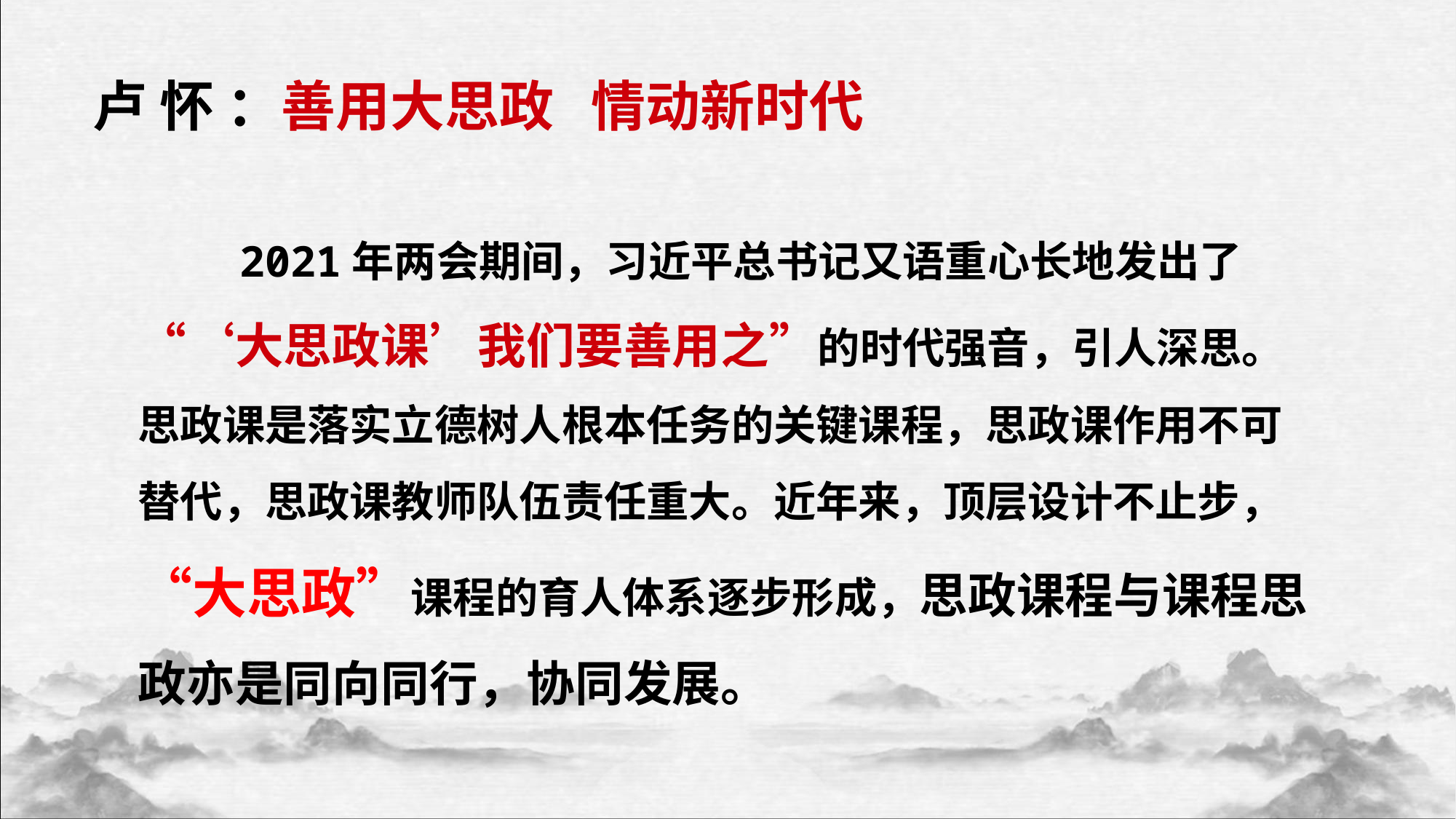

卢 怀 ：善用大思政   情动新时代
    2021年两会期间，习近平总书记又语重心长地发出了“‘大思政课’我们要善用之”的时代强音，引人深思。思政课是落实立德树人根本任务的关键课程，思政课作用不可替代，思政课教师队伍责任重大。近年来，顶层设计不止步，“大思政”课程的育人体系逐步形成，思政课程与课程思政亦是同向同行，协同发展。